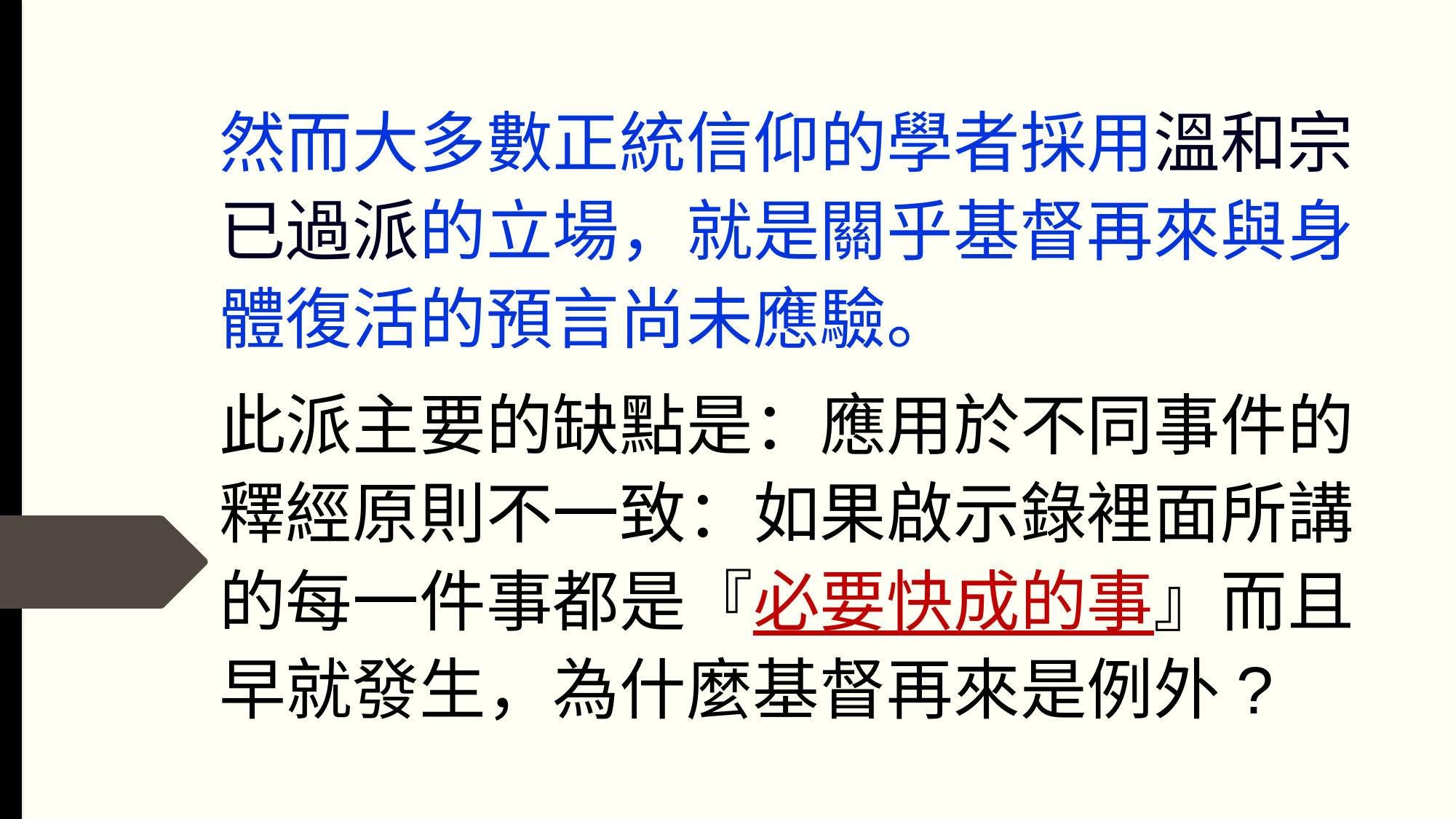

然而大多數正統信仰的學者採用溫和宗已過派的立場，就是關乎基督再來與身體復活的預言尚未應驗。
此派主要的缺點是：應用於不同事件的釋經原則不一致：如果啟示錄裡面所講的每一件事都是『必要快成的事』而且早就發生，為什麼基督再來是例外?